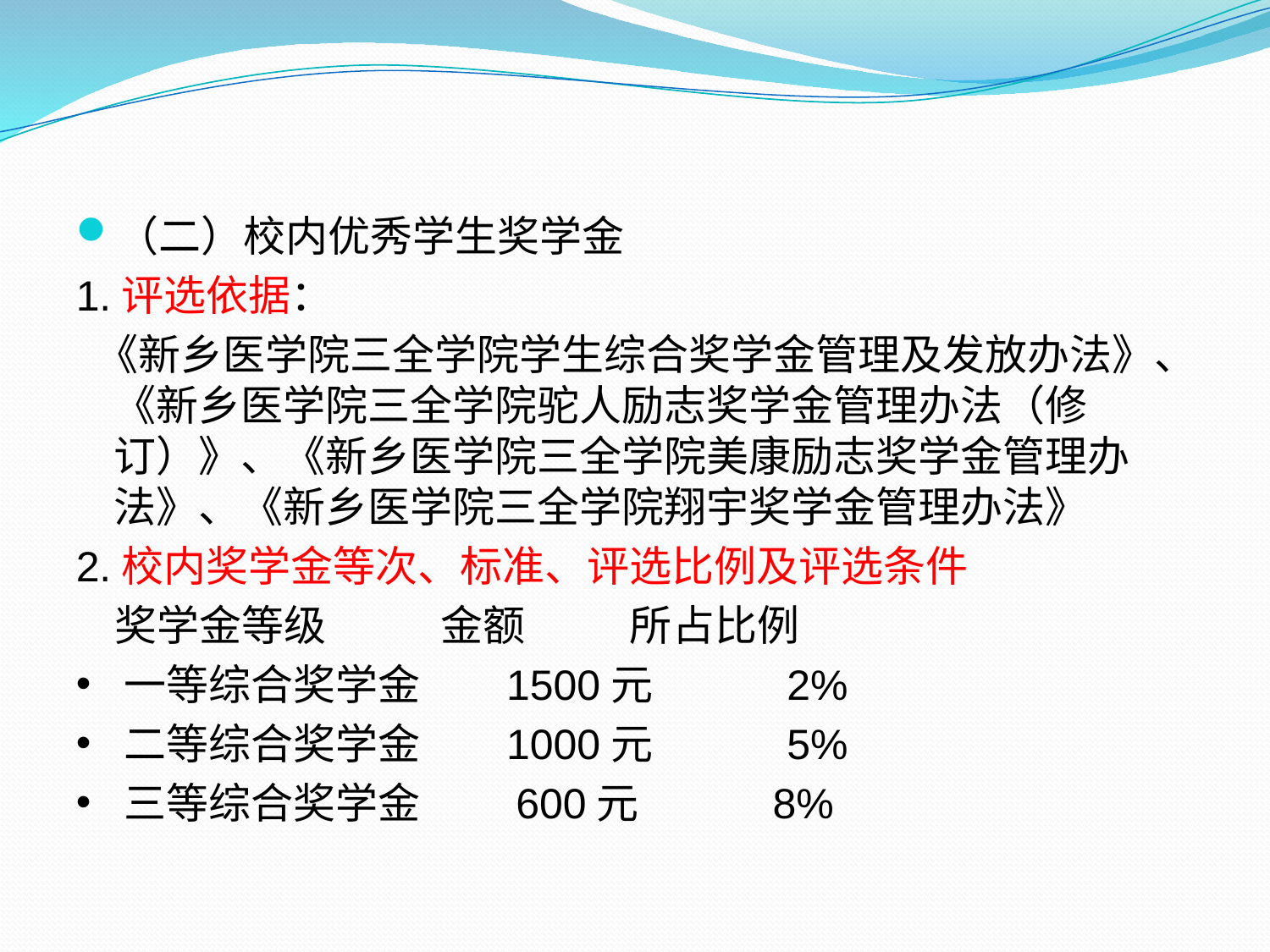

（二）校内优秀学生奖学金
1.评选依据：
 《新乡医学院三全学院学生综合奖学金管理及发放办法》、《新乡医学院三全学院驼人励志奖学金管理办法（修订）》、《新乡医学院三全学院美康励志奖学金管理办法》、《新乡医学院三全学院翔宇奖学金管理办法》
2.校内奖学金等次、标准、评选比例及评选条件
   奖学金等级            金额           所占比例
一等综合奖学金        1500元             2%
二等综合奖学金        1000元             5%
三等综合奖学金         600元             8%